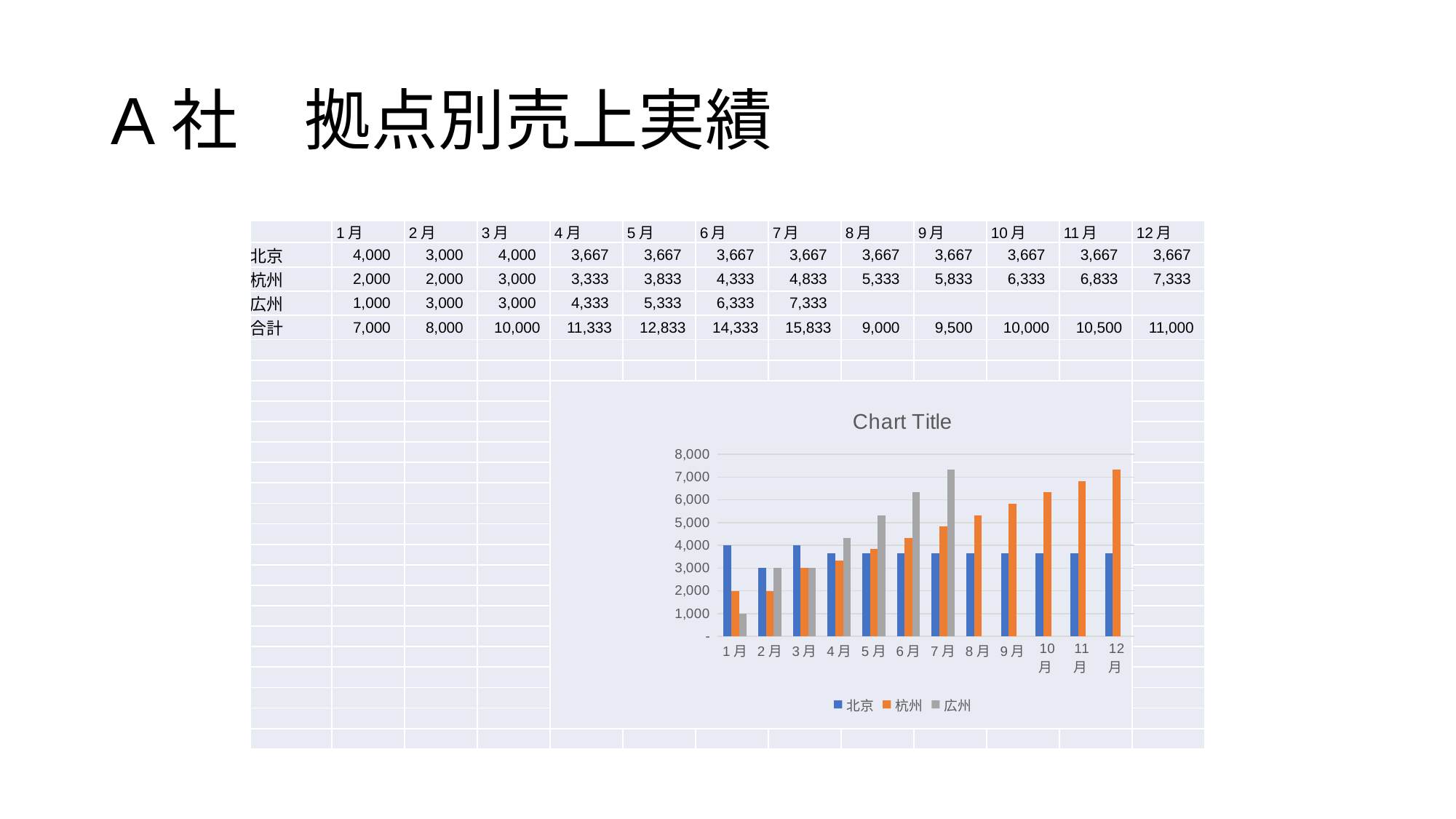

# A社　拠点別売上実績
|  | 1月 | 2月 | 3月 | 4月 | 5月 | 6月 | 7月 | 8月 | 9月 | 10月 | 11月 | 12月 |
| --- | --- | --- | --- | --- | --- | --- | --- | --- | --- | --- | --- | --- |
| 北京 | 4,000 | 3,000 | 4,000 | 3,667 | 3,667 | 3,667 | 3,667 | 3,667 | 3,667 | 3,667 | 3,667 | 3,667 |
| 杭州 | 2,000 | 2,000 | 3,000 | 3,333 | 3,833 | 4,333 | 4,833 | 5,333 | 5,833 | 6,333 | 6,833 | 7,333 |
| 広州 | 1,000 | 3,000 | 3,000 | 4,333 | 5,333 | 6,333 | 7,333 |  |  |  |  |  |
| 合計 | 7,000 | 8,000 | 10,000 | 11,333 | 12,833 | 14,333 | 15,833 | 9,000 | 9,500 | 10,000 | 10,500 | 11,000 |
|  |  |  |  |  |  |  |  |  |  |  |  |  |
|  |  |  |  |  |  |  |  |  |  |  |  |  |
|  |  |  |  |  |  |  |  |  |  |  |  |  |
|  |  |  |  |  |  |  |  |  |  |  |  |  |
|  |  |  |  |  |  |  |  |  |  |  |  |  |
|  |  |  |  |  |  |  |  |  |  |  |  |  |
|  |  |  |  |  |  |  |  |  |  |  |  |  |
|  |  |  |  |  |  |  |  |  |  |  |  |  |
|  |  |  |  |  |  |  |  |  |  |  |  |  |
|  |  |  |  |  |  |  |  |  |  |  |  |  |
|  |  |  |  |  |  |  |  |  |  |  |  |  |
|  |  |  |  |  |  |  |  |  |  |  |  |  |
|  |  |  |  |  |  |  |  |  |  |  |  |  |
|  |  |  |  |  |  |  |  |  |  |  |  |  |
|  |  |  |  |  |  |  |  |  |  |  |  |  |
|  |  |  |  |  |  |  |  |  |  |  |  |  |
|  |  |  |  |  |  |  |  |  |  |  |  |  |
|  |  |  |  |  |  |  |  |  |  |  |  |  |
|  |  |  |  |  |  |  |  |  |  |  |  |  |
|  |  |  |  |  |  |  |  |  |  |  |  |  |

### Chart:

| Category | 北京 | 杭州 | 広州 |
|---|---|---|---|
|  1月  | 4000.0 | 2000.0 | 1000.0 |
|  2月  | 3000.0 | 2000.0 | 3000.0 |
|  3月  | 4000.0 | 3000.0 | 3000.0 |
|  4月  | 3666.66666666667 | 3333.33333333333 | 4333.33333333333 |
|  5月  | 3666.66666666667 | 3833.33333333333 | 5333.33333333333 |
|  6月  | 3666.66666666667 | 4333.33333333333 | 6333.33333333333 |
|  7月  | 3666.66666666667 | 4833.33333333332 | 7333.33333333333 |
|  8月  | 3666.66666666667 | 5333.33333333332 | None |
|  9月  | 3666.66666666667 | 5833.33333333332 | None |
|  10月  | 3666.66666666667 | 6333.33333333332 | None |
|  11月  | 3666.66666666668 | 6833.33333333332 | None |
|  12月  | 3666.66666666668 | 7333.33333333332 | None |